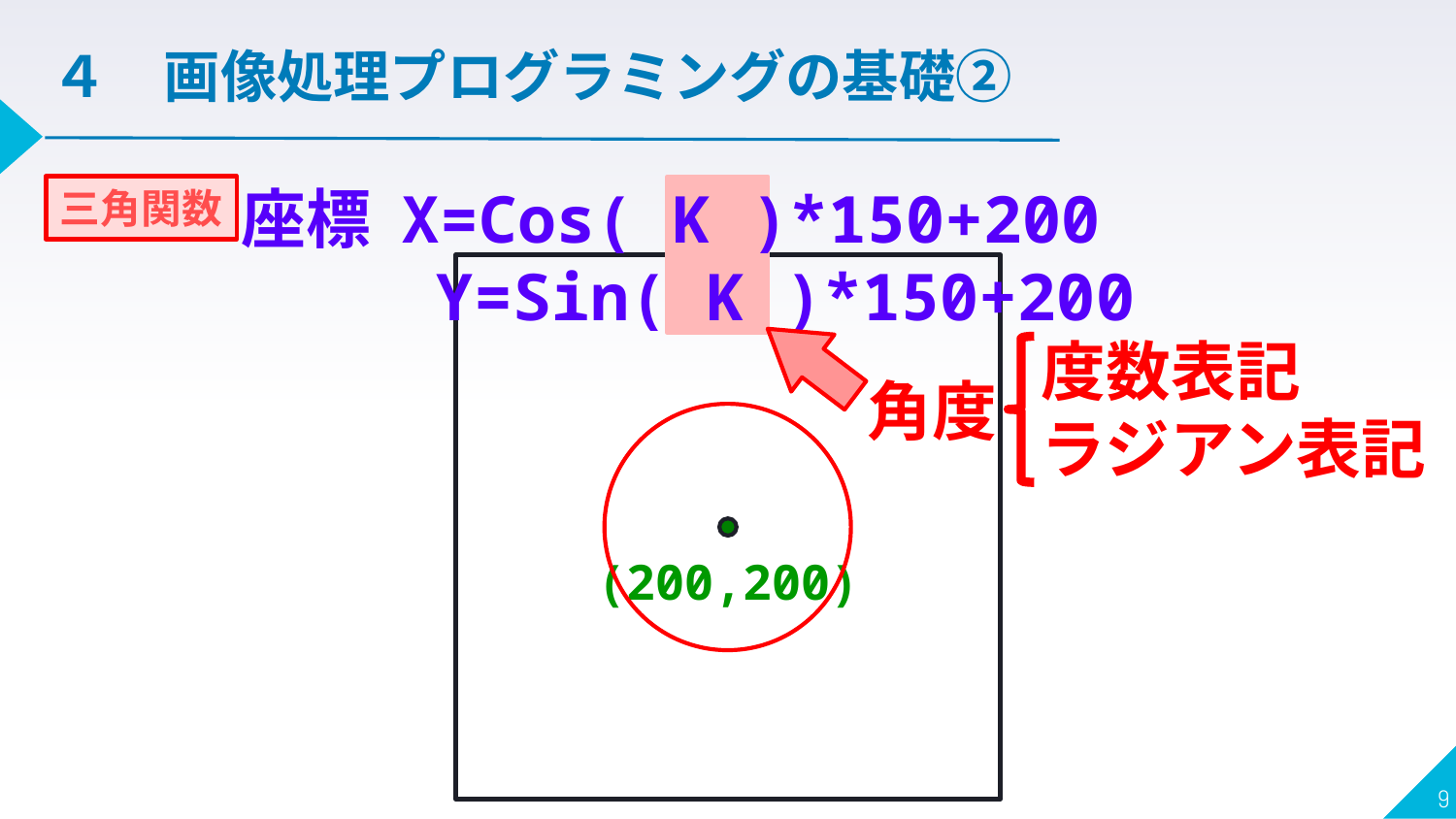

４　画像処理プログラミングの基礎②
座標 X=Cos( K )*150+200
     Y=Sin( K )*150+200
三角関数

度数表記
ラジアン表記

角度

(200,200)
9